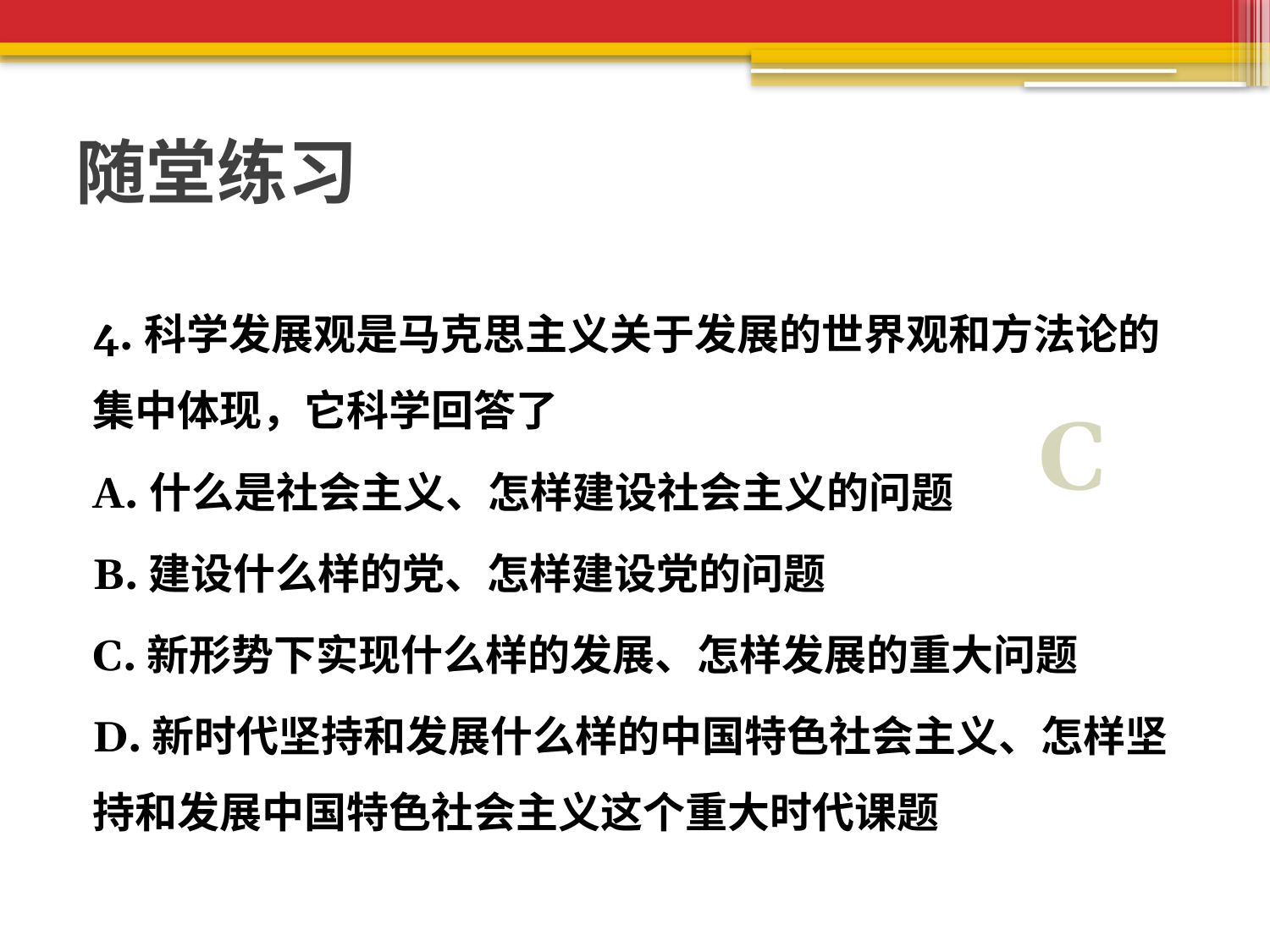

# 随堂练习
4.科学发展观是马克思主义关于发展的世界观和方法论的集中体现，它科学回答了
A.什么是社会主义、怎样建设社会主义的问题
B.建设什么样的党、怎样建设党的问题
C.新形势下实现什么样的发展、怎样发展的重大问题
D.新时代坚持和发展什么样的中国特色社会主义、怎样坚持和发展中国特色社会主义这个重大时代课题
C